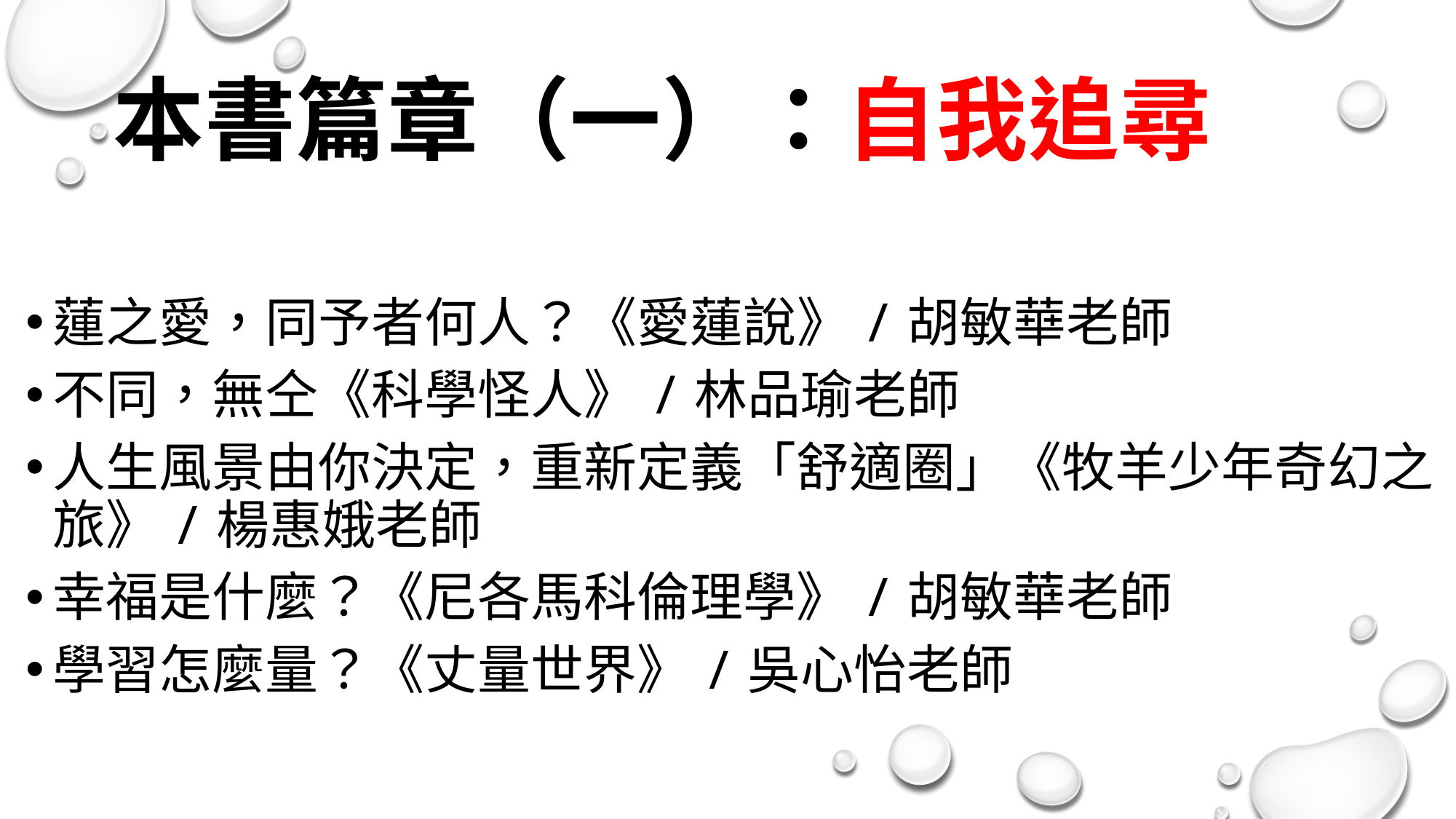

# 本書篇章（一）：自我追尋
蓮之愛，同予者何人？《愛蓮說》/胡敏華老師
不同，無仝《科學怪人》/林品瑜老師
人生風景由你決定，重新定義「舒適圈」《牧羊少年奇幻之旅》/楊惠娥老師
幸福是什麼？《尼各馬科倫理學》/胡敏華老師
學習怎麼量？《丈量世界》/吳心怡老師